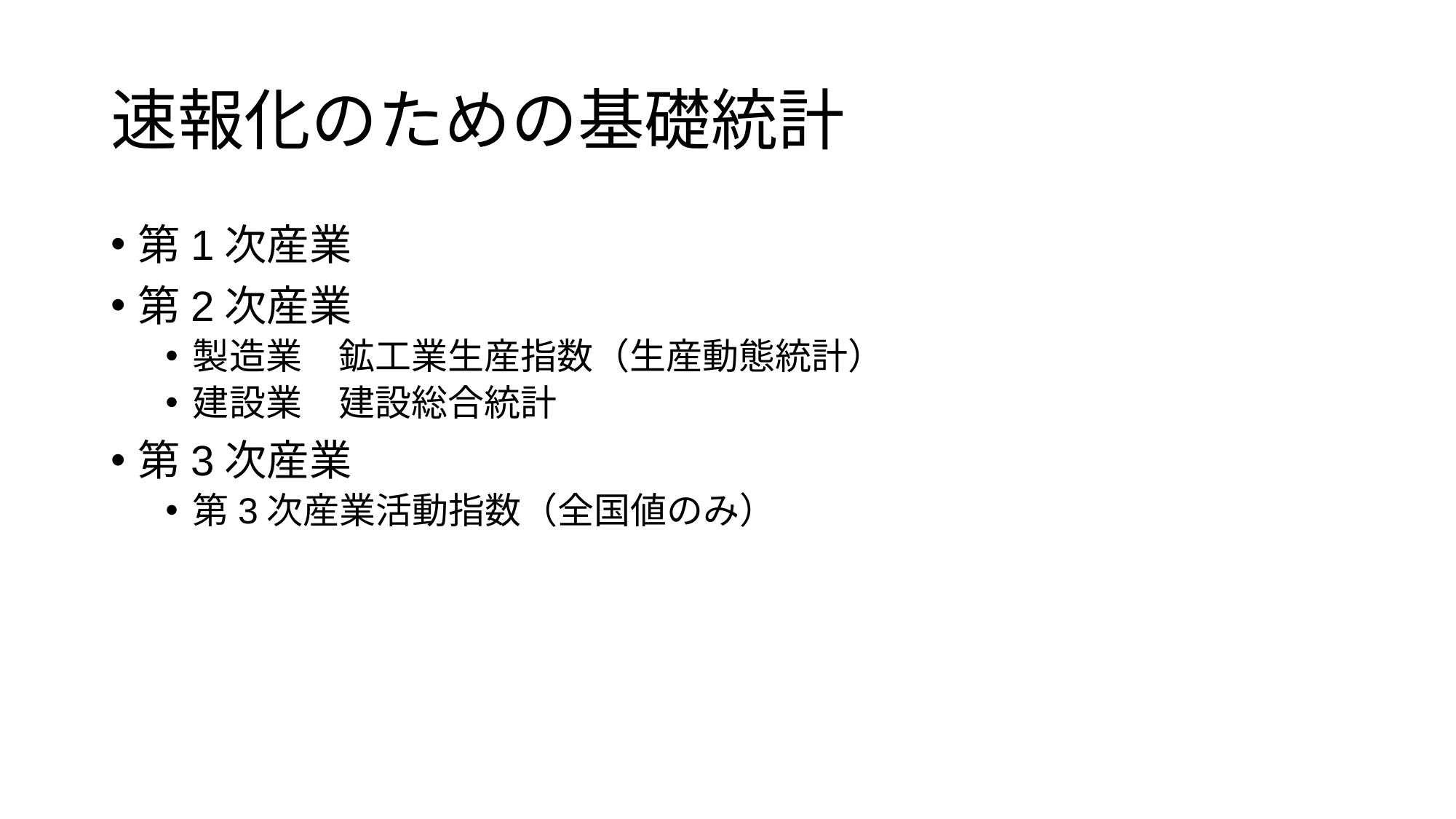

# 速報化のための基礎統計
第1次産業
第2次産業
製造業　鉱工業生産指数（生産動態統計）
建設業　建設総合統計
第3次産業
第3次産業活動指数（全国値のみ）